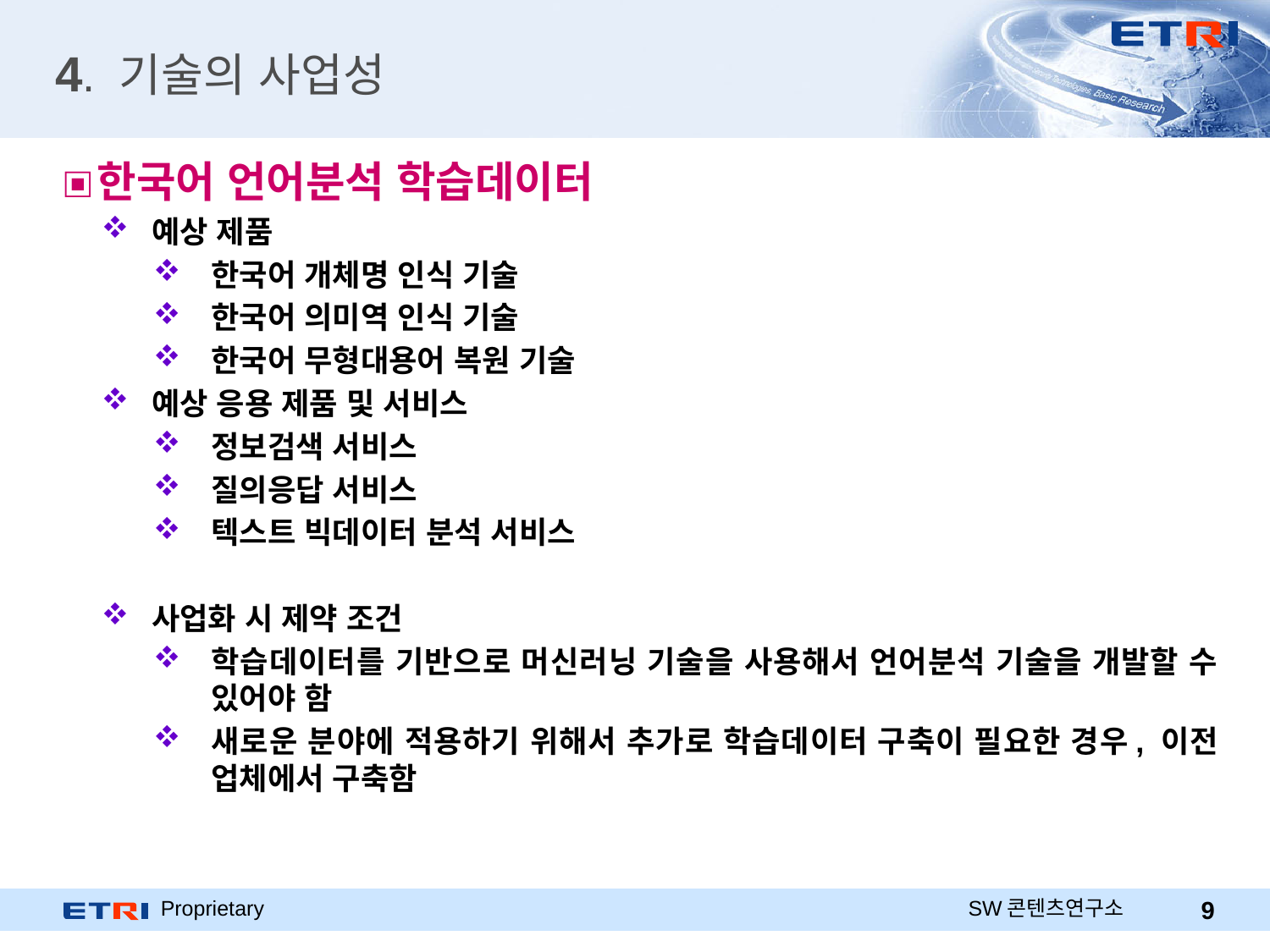

# 4. 기술의 사업성
한국어 언어분석 학습데이터
예상 제품
한국어 개체명 인식 기술
한국어 의미역 인식 기술
한국어 무형대용어 복원 기술
예상 응용 제품 및 서비스
정보검색 서비스
질의응답 서비스
텍스트 빅데이터 분석 서비스

사업화 시 제약 조건
학습데이터를 기반으로 머신러닝 기술을 사용해서 언어분석 기술을 개발할 수 있어야 함
새로운 분야에 적용하기 위해서 추가로 학습데이터 구축이 필요한 경우, 이전 업체에서 구축함
SW콘텐츠연구소
9